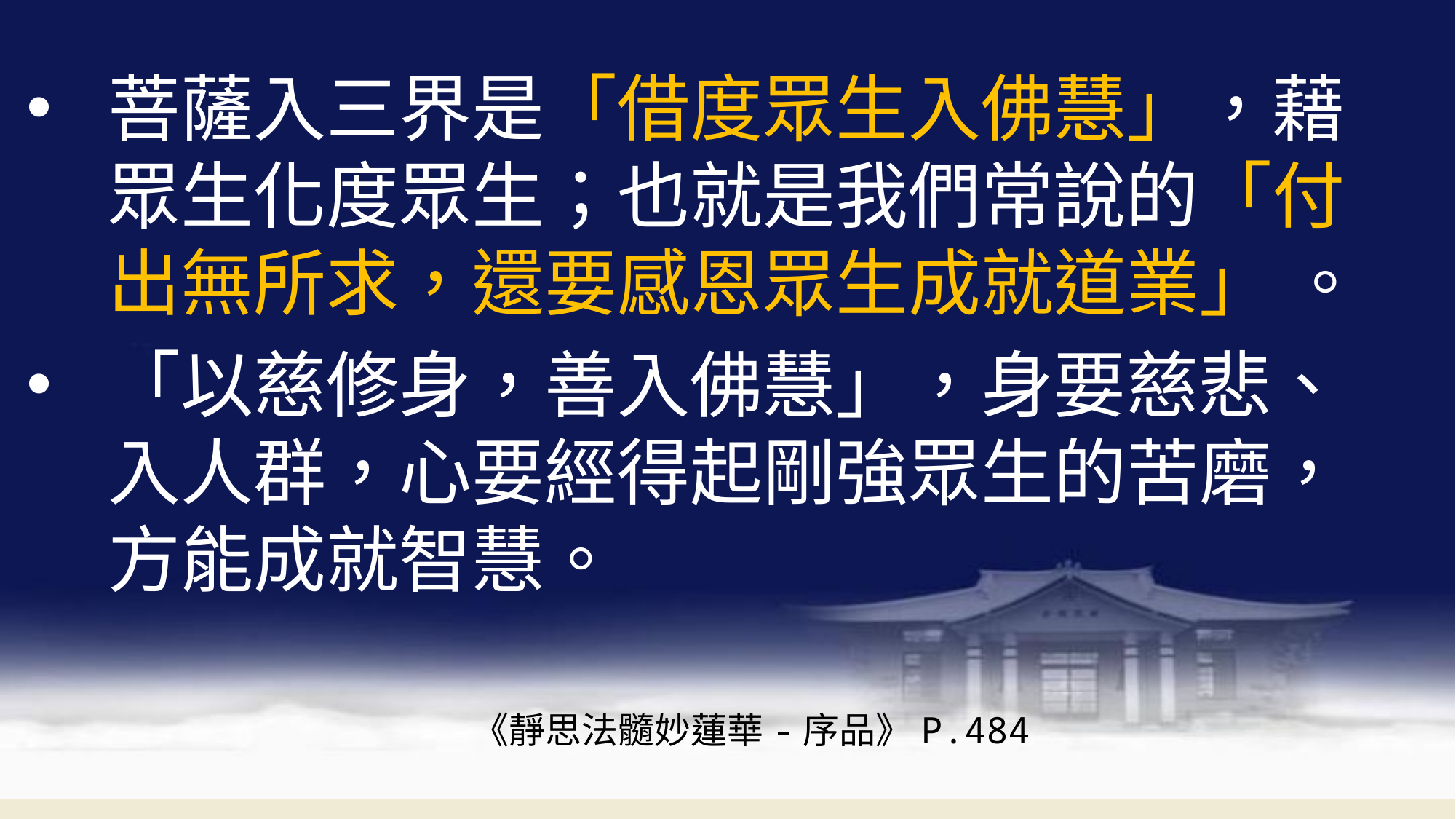

菩薩入三界是「借度眾生入佛慧」，藉眾生化度眾生；也就是我們常說的「付出無所求，還要感恩眾生成就道業」 。
「以慈修身，善入佛慧」，身要慈悲、入人群，心要經得起剛強眾生的苦磨，方能成就智慧。
《靜思法髓妙蓮華-序品》P.484